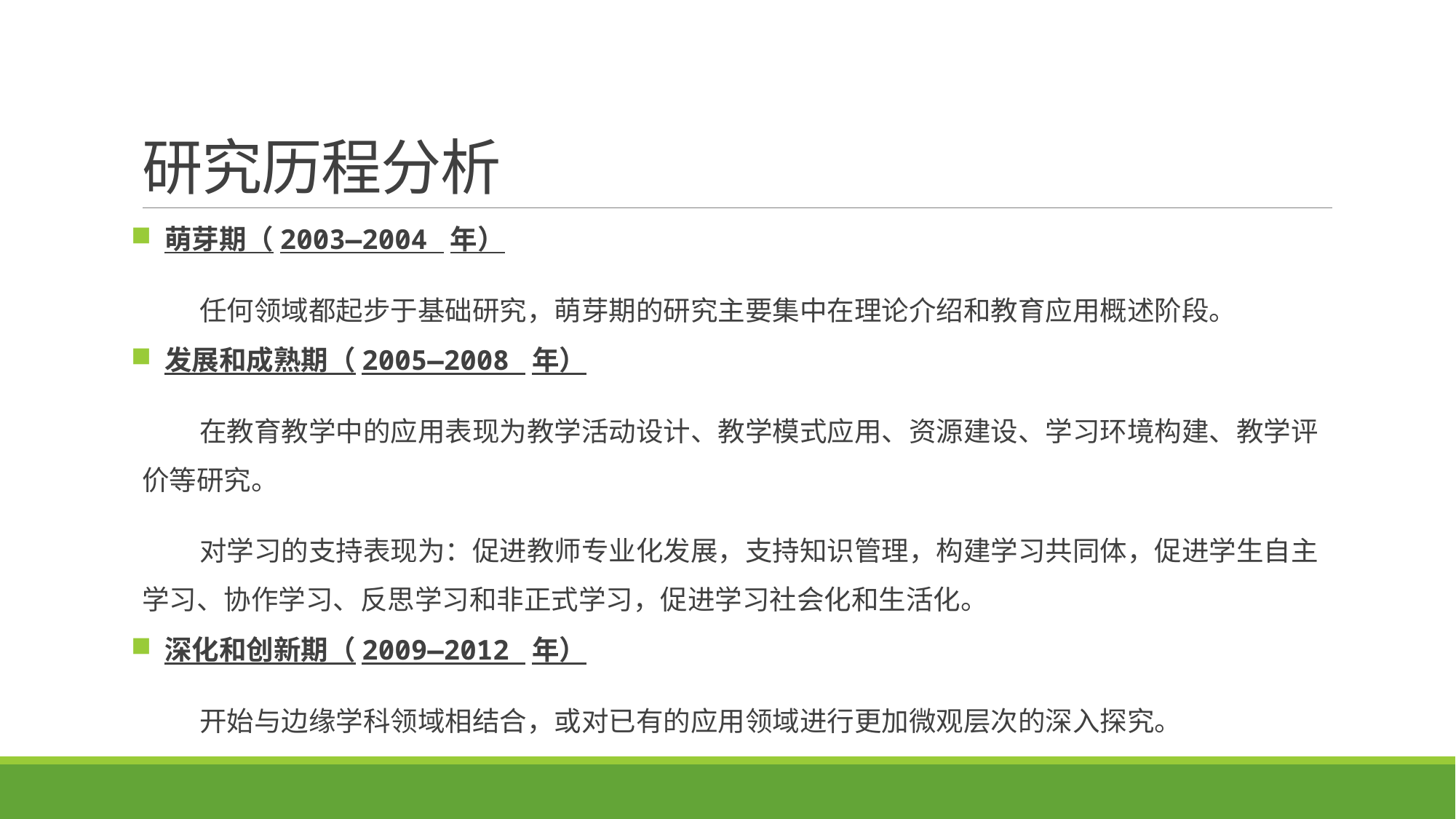

# 研究历程分析
 萌芽期（2003—2004 年）
任何领域都起步于基础研究，萌芽期的研究主要集中在理论介绍和教育应用概述阶段。
 发展和成熟期（2005—2008 年）
在教育教学中的应用表现为教学活动设计、教学模式应用、资源建设、学习环境构建、教学评价等研究。
对学习的支持表现为：促进教师专业化发展，支持知识管理，构建学习共同体，促进学生自主学习、协作学习、反思学习和非正式学习，促进学习社会化和生活化。
 深化和创新期（2009—2012 年）
开始与边缘学科领域相结合，或对已有的应用领域进行更加微观层次的深入探究。